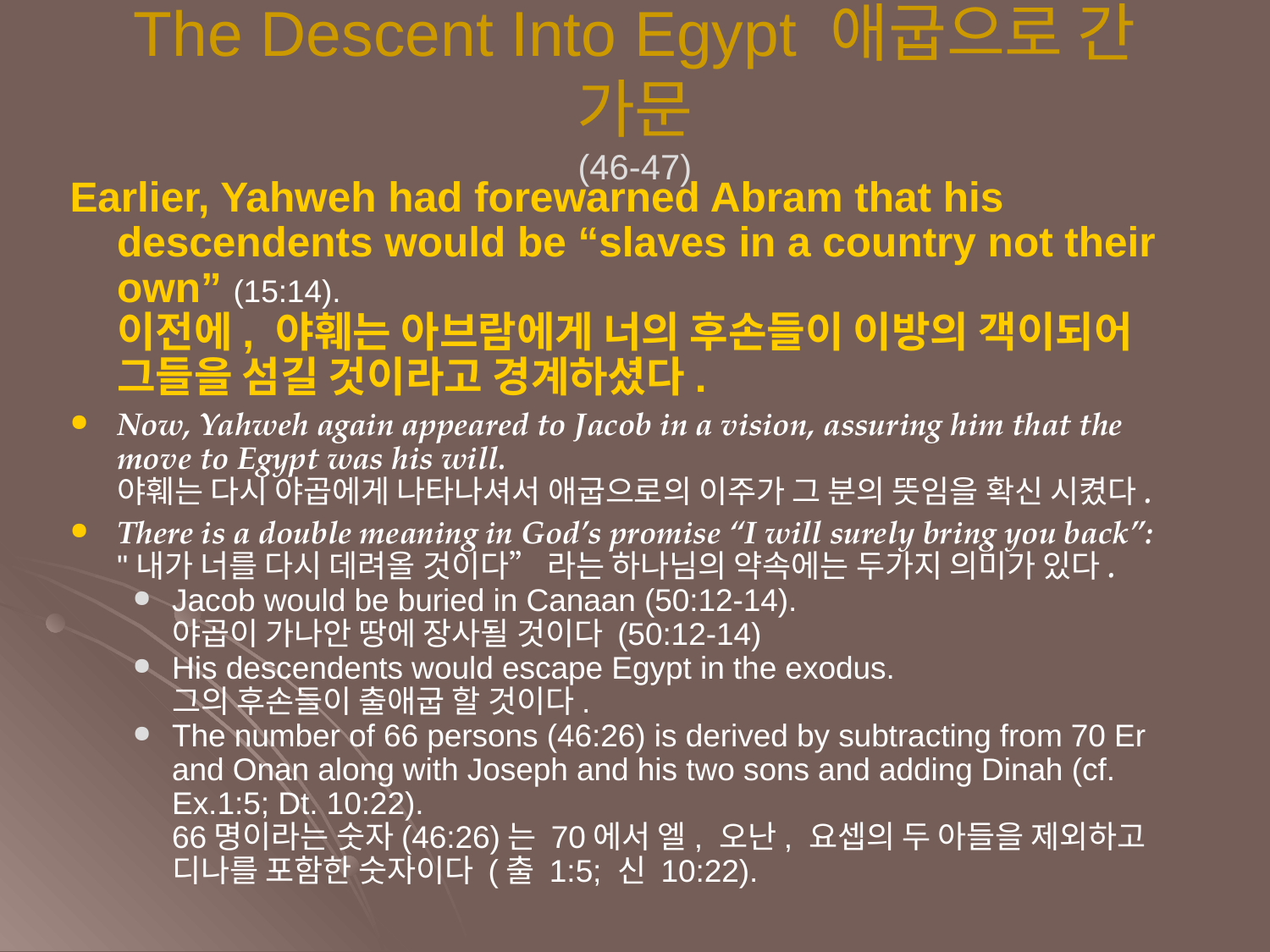

The Descent Into Egypt 애굽으로 간 가문
(46-47)
Earlier, Yahweh had forewarned Abram that his descendents would be “slaves in a country not their own” (15:14).
이전에, 야훼는 아브람에게 너의 후손들이 이방의 객이되어 그들을 섬길 것이라고 경계하셨다.
Now, Yahweh again appeared to Jacob in a vision, assuring him that the move to Egypt was his will.
야훼는 다시 야곱에게 나타나셔서 애굽으로의 이주가 그 분의 뜻임을 확신 시켰다.
There is a double meaning in God’s promise “I will surely bring you back”:
"내가 너를 다시 데려올 것이다” 라는 하나님의 약속에는 두가지 의미가 있다.
Jacob would be buried in Canaan (50:12-14).
야곱이 가나안 땅에 장사될 것이다 (50:12-14)
His descendents would escape Egypt in the exodus.
그의 후손들이 출애굽 할 것이다.
The number of 66 persons (46:26) is derived by subtracting from 70 Er and Onan along with Joseph and his two sons and adding Dinah (cf. Ex.1:5; Dt. 10:22).
66명이라는 숫자(46:26)는 70에서 엘, 오난, 요셉의 두 아들을 제외하고 디나를 포함한 숫자이다 (출 1:5; 신 10:22).